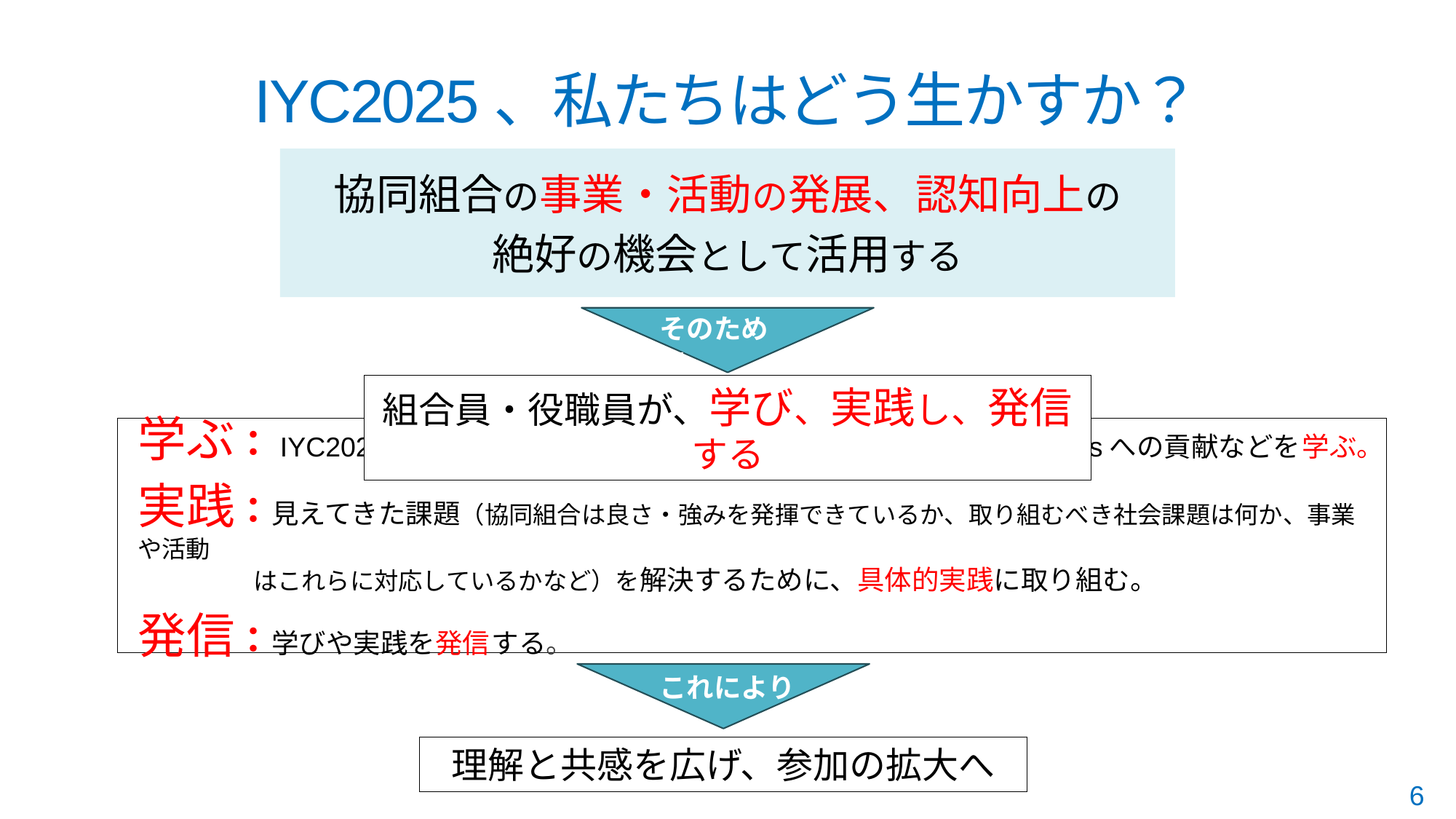

# IYC2025、私たちはどう生かすか？
協同組合の事業・活動の発展、認知向上の
絶好の機会として活用する
そのために

組合員・役職員が、学び、実践し、発信する
学ぶ：IYC2025とは、協同組合とは（アイデンティティ）、協同組合のSDGsへの貢献などを 学ぶ。
実践：見えてきた課題（協同組合は良さ・強みを発揮できているか、取り組むべき社会課題は何か、事業や活動
はこれらに対応しているかなど）を解決するために、具体的実践に取り組む。
発信：学びや実践を発信 する。

これにより
理解と共感を広げ、参加の拡大へ
6